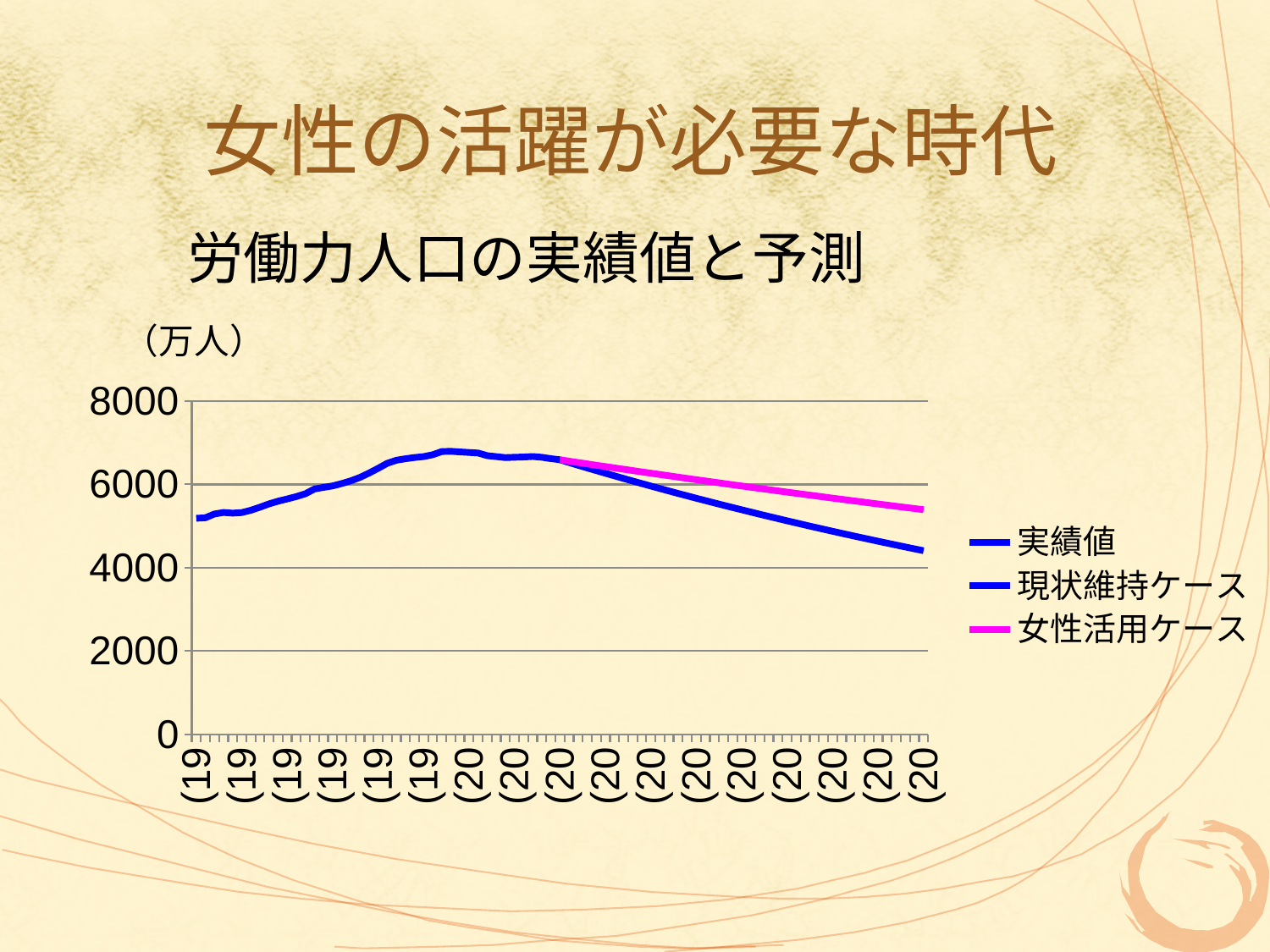

# 女性の活躍が必要な時代
労働力人口の実績値と予測

### Chart

| Category | 実績値 | 現状維持ケース | 女性活用ケース |
|---|---|---|---|
| 1971 | 5186.0 | None | None |
| 1972 | 5199.0 | None | None |
| 1973 | 5289.0 | None | None |
| 1973 | 5326.0 | None | None |
| 1974 | 5310.0 | None | None |
| 1975 | 5323.0 | None | None |
| 1976 | 5378.0 | None | None |
| 1977 | 5452.0 | None | None |
| 1978 | 5532.0 | None | None |
| 1979 | 5596.0 | None | None |
| 1980 | 5650.0 | None | None |
| 1981 | 5707.0 | None | None |
| 1982 | 5774.0 | None | None |
| 1983 | 5889.0 | None | None |
| 1984 | 5927.0 | None | None |
| 1985 | 5963.0 | None | None |
| 1986 | 6020.0 | None | None |
| 1987 | 6084.0 | None | None |
| 1988 | 6166.0 | None | None |
| 1989 | 6270.0 | None | None |
| 1990 | 6384.0 | None | None |
| 1991 | 6505.0 | None | None |
| 1992 | 6578.0 | None | None |
| 1993 | 6615.0 | None | None |
| 1994 | 6645.0 | None | None |
| 1995 | 6666.0 | None | None |
| 1996 | 6711.0 | None | None |
| 1997 | 6787.0 | None | None |
| 1998 | 6793.0 | None | None |
| 1999 | 6779.0 | None | None |
| 2000 | 6766.0 | None | None |
| 2001 | 6752.0 | None | None |
| 2002 | 6689.0 | None | None |
| 2003 | 6666.0 | None | None |
| 2004 | 6642.0 | None | None |
| 2005 | 6650.0 | None | None |
| 2006 | 6657.0 | None | None |
| 2007 | 6669.0 | None | None |
| 2008 | 6650.0 | None | None |
| 2009 | 6617.0 | None | None |
| 2010 | 6590.0 | 6590.0 | 6590.0 |
| 2011 | None | 6524.1 | 6557.05 |
| 2012 | None | 6458.859 | 6524.264749999999 |
| 2013 | None | 6394.270409999999 | 6491.6434262500015 |
| 2014 | None | 6330.327705899999 | 6459.185209118751 |
| 2015 | None | 6267.024428841 | 6426.889283073158 |
| 2016 | None | 6204.354184552592 | 6394.754836657791 |
| 2017 | None | 6142.310642707064 | 6362.7810624745025 |
| 2018 | None | 6080.8875362799945 | 6330.967157162128 |
| 2019 | None | 6020.078660917194 | 6299.312321376319 |
| 2020 | None | 5959.877874308021 | 6267.815759769438 |
| 2021 | None | 5900.279095564942 | 6236.47668097059 |
| 2022 | None | 5841.276304609292 | 6205.294297565738 |
| 2023 | None | 5782.863541563202 | 6174.26782607791 |
| 2024 | None | 5725.034906147568 | 6143.396486947519 |
| 2025 | None | 5667.784557086092 | 6112.679504512782 |
| 2026 | None | 5611.106711515233 | 6082.116106990218 |
| 2027 | None | 5554.99564440008 | 6051.705526455268 |
| 2028 | None | 5499.4456879560785 | 6021.446998822989 |
| 2029 | None | 5444.451231076519 | 5991.339763828874 |
| 2030 | None | 5390.006718765752 | 5961.383065009732 |
| 2031 | None | 5336.106651578096 | 5931.576149684683 |
| 2032 | None | 5282.745585062314 | 5901.918268936258 |
| 2033 | None | 5229.918129211692 | 5872.4086775915775 |
| 2034 | None | 5177.618947919574 | 5843.046634203621 |
| 2035 | None | 5125.842758440378 | 5813.8314010326 |
| 2036 | None | 5074.584330855974 | 5784.762244027439 |
| 2037 | None | 5023.838487547414 | 5755.8384328073 |
| 2038 | None | 4973.600102671942 | 5727.059240643263 |
| 2039 | None | 4923.864101645222 | 5698.423944440047 |
| 2040 | None | 4874.62546062877 | 5669.931824717848 |
| 2041 | None | 4825.879206022481 | 5641.582165594259 |
| 2042 | None | 4777.620413962257 | 5613.374254766288 |
| 2043 | None | 4729.844209822633 | 5585.307383492454 |
| 2044 | None | 4682.545767724407 | 5557.3808465749935 |
| 2045 | None | 4635.7203100471625 | 5529.593942342117 |
| 2046 | None | 4589.363106946691 | 5501.945972630408 |
| 2047 | None | 4543.469475877224 | 5474.436242767256 |
| 2048 | None | 4498.034781118451 | 5447.064061553421 |
| 2049 | None | 4453.0544333072685 | 5419.828741245652 |
| 2050 | None | 4408.523888974194 | 5392.729597539424 |